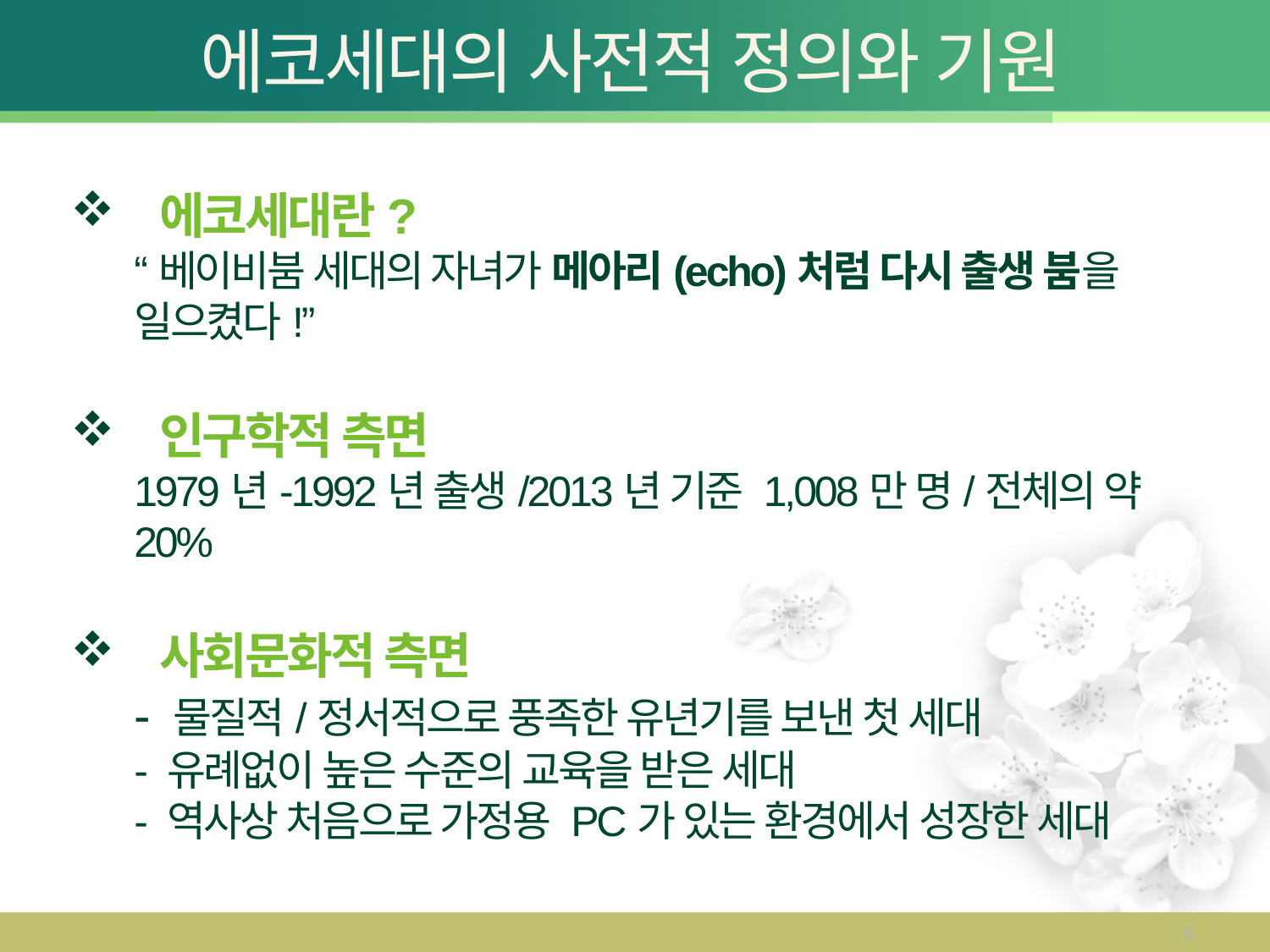

# 에코세대의 사전적 정의와 기원
 에코세대란?
“베이비붐 세대의 자녀가 메아리(echo)처럼 다시 출생 붐을 일으켰다!”

 인구학적 측면
1979년-1992년 출생/2013년 기준 1,008만 명/전체의 약 20%

 사회문화적 측면
- 물질적/정서적으로 풍족한 유년기를 보낸 첫 세대
- 유례없이 높은 수준의 교육을 받은 세대
- 역사상 처음으로 가정용 PC가 있는 환경에서 성장한 세대

6